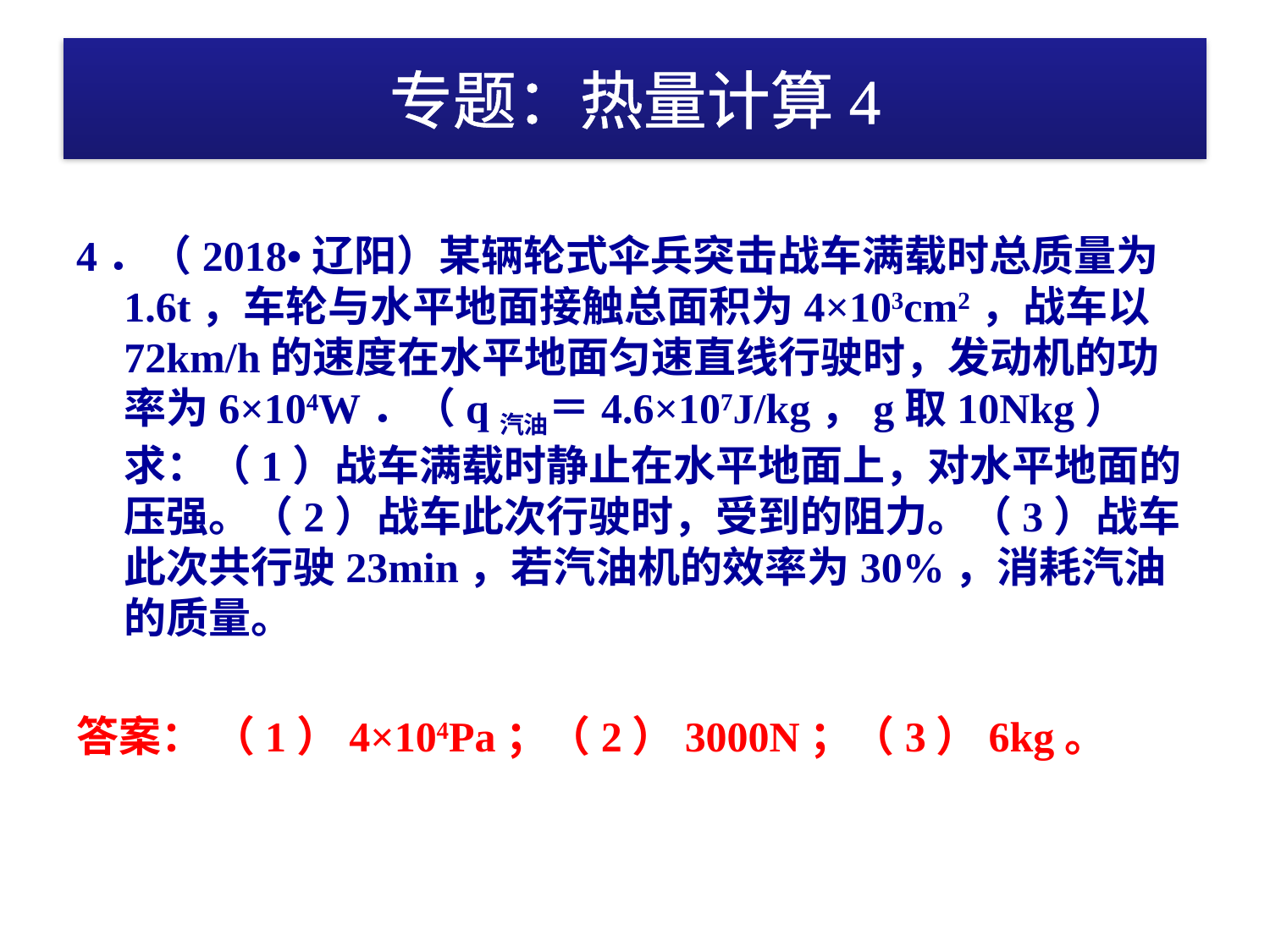

# 专题：热量计算4
4．（2018•辽阳）某辆轮式伞兵突击战车满载时总质量为1.6t，车轮与水平地面接触总面积为4×103cm2，战车以72km/h的速度在水平地面匀速直线行驶时，发动机的功率为6×104W．（q汽油＝4.6×107J/kg，g取10Nkg）求：（1）战车满载时静止在水平地面上，对水平地面的压强。（2）战车此次行驶时，受到的阻力。（3）战车此次共行驶23min，若汽油机的效率为30%，消耗汽油的质量。

答案： （1）4×104Pa；（2）3000N；（3）6kg。